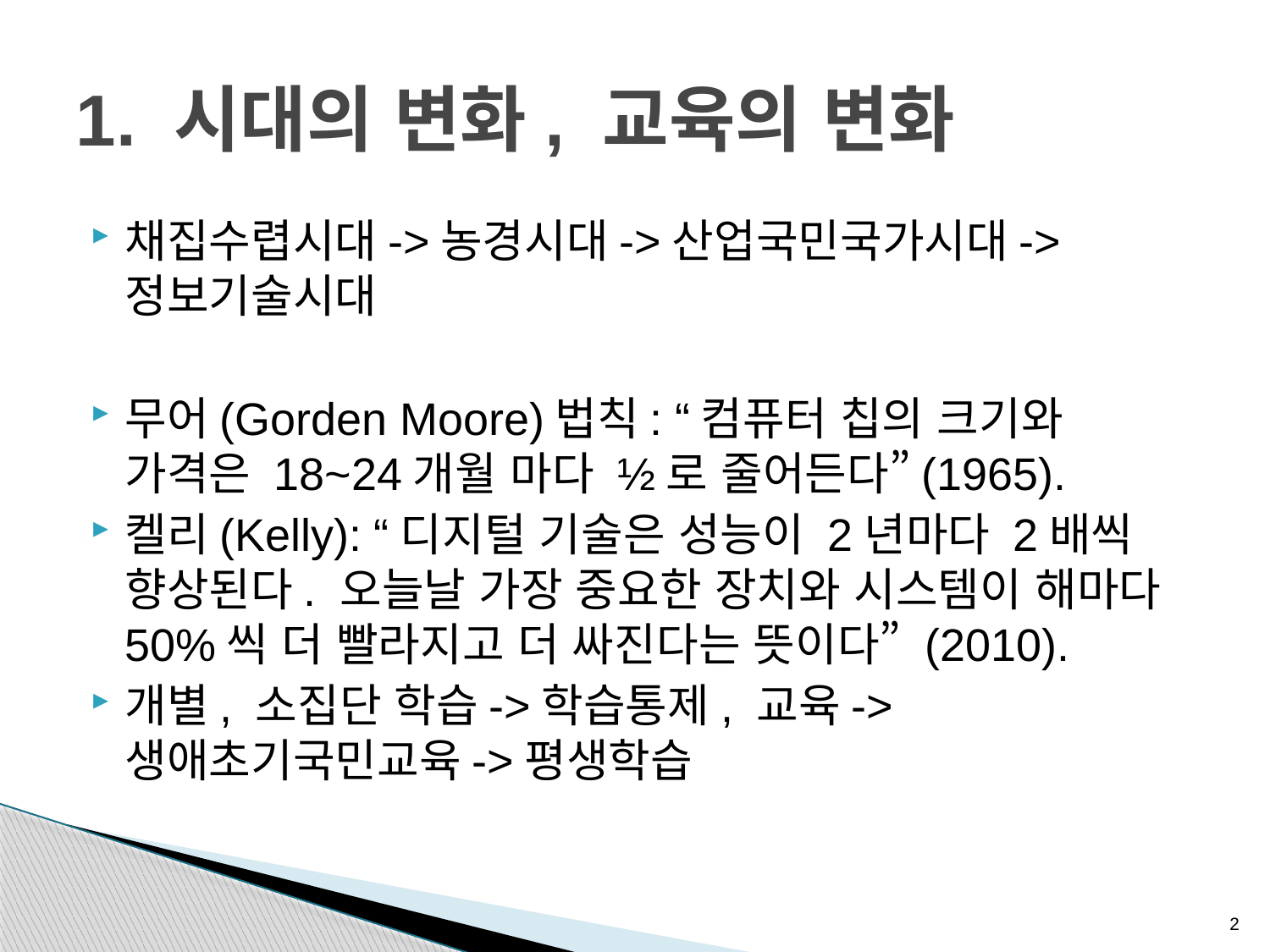

# 1. 시대의 변화, 교육의 변화
채집수렵시대->농경시대->산업국민국가시대->정보기술시대

무어(Gorden Moore)법칙: “컴퓨터 칩의 크기와 가격은 18~24개월 마다 ½로 줄어든다”(1965).
켈리(Kelly): “디지털 기술은 성능이 2년마다 2배씩 향상된다. 오늘날 가장 중요한 장치와 시스템이 해마다 50%씩 더 빨라지고 더 싸진다는 뜻이다” (2010).
개별, 소집단 학습->학습통제, 교육->생애초기국민교육->평생학습

2